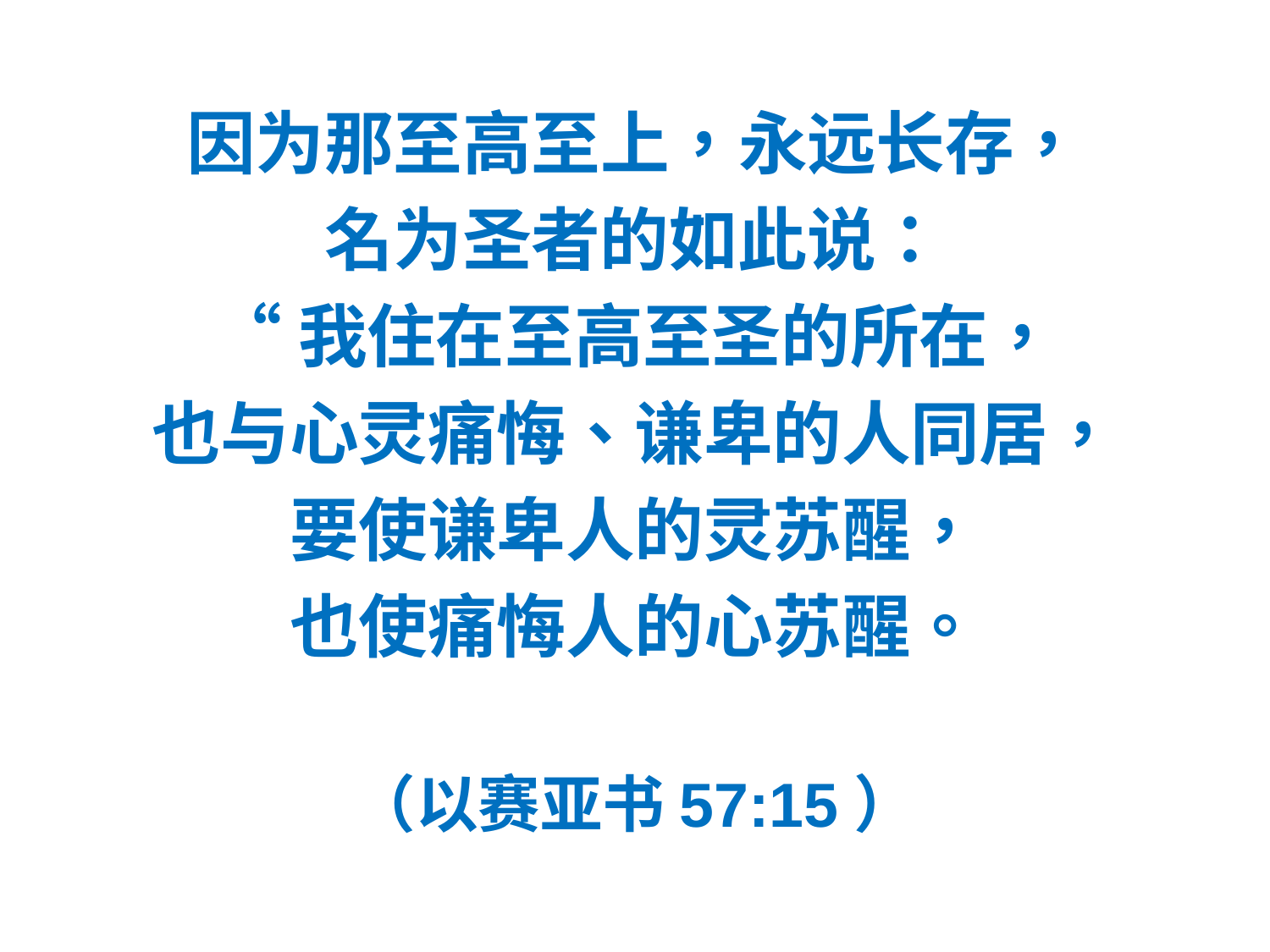

#
因为那至高至上，永远长存，
名为圣者的如此说：
“我住在至高至圣的所在，
也与心灵痛悔、谦卑的人同居，
要使谦卑人的灵苏醒，
也使痛悔人的心苏醒。

（以赛亚书57:15）